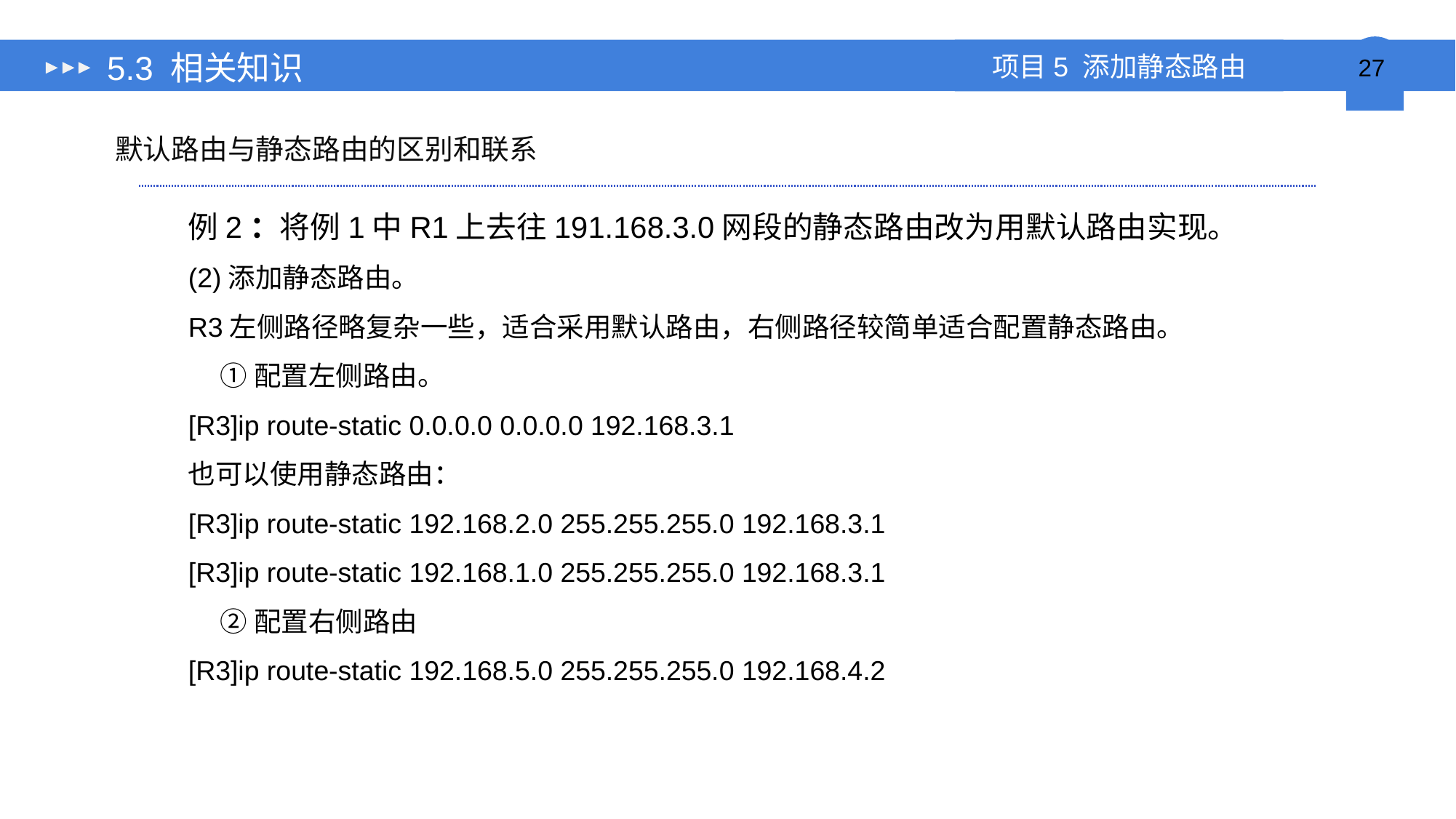

# 5.3 相关知识
默认路由与静态路由的区别和联系

例2：将例1中R1上去往191.168.3.0网段的静态路由改为用默认路由实现。
(2)添加静态路由。
R3左侧路径略复杂一些，适合采用默认路由，右侧路径较简单适合配置静态路由。
①配置左侧路由。
[R3]ip route-static 0.0.0.0 0.0.0.0 192.168.3.1
也可以使用静态路由：
[R3]ip route-static 192.168.2.0 255.255.255.0 192.168.3.1
[R3]ip route-static 192.168.1.0 255.255.255.0 192.168.3.1
②配置右侧路由
[R3]ip route-static 192.168.5.0 255.255.255.0 192.168.4.2